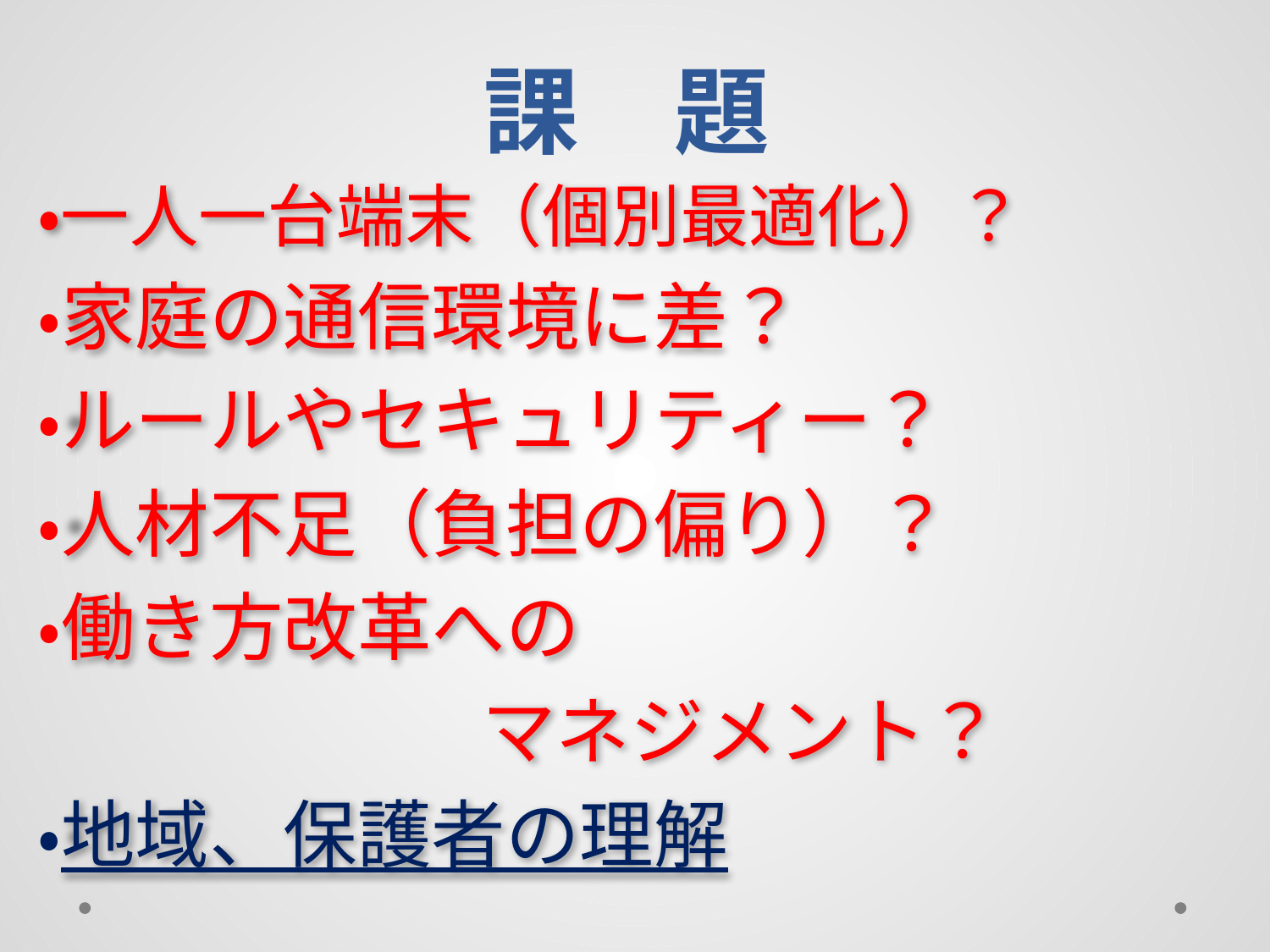

# 課　題
・一人一台端末（個別最適化）？
・家庭の通信環境に差？
・ルールやセキュリティー？
・人材不足（負担の偏り）？
・働き方改革への
　　　　　　マネジメント？
・地域、保護者の理解